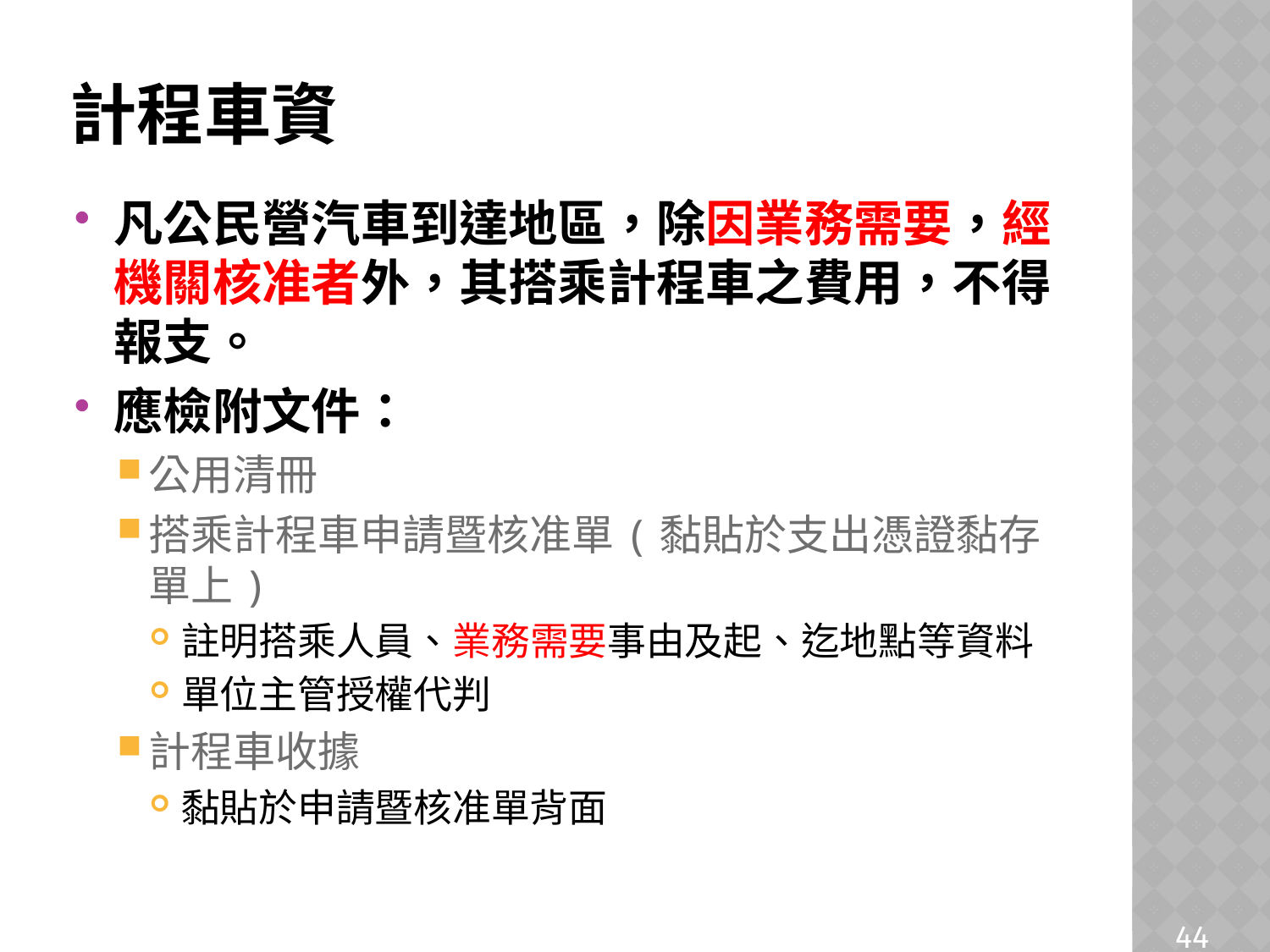

# 計程車資
凡公民營汽車到達地區，除因業務需要，經機關核准者外，其搭乘計程車之費用，不得報支。
應檢附文件：
公用清冊
搭乘計程車申請暨核准單(黏貼於支出憑證黏存單上)
註明搭乘人員、業務需要事由及起、迄地點等資料
單位主管授權代判
計程車收據
黏貼於申請暨核准單背面

44